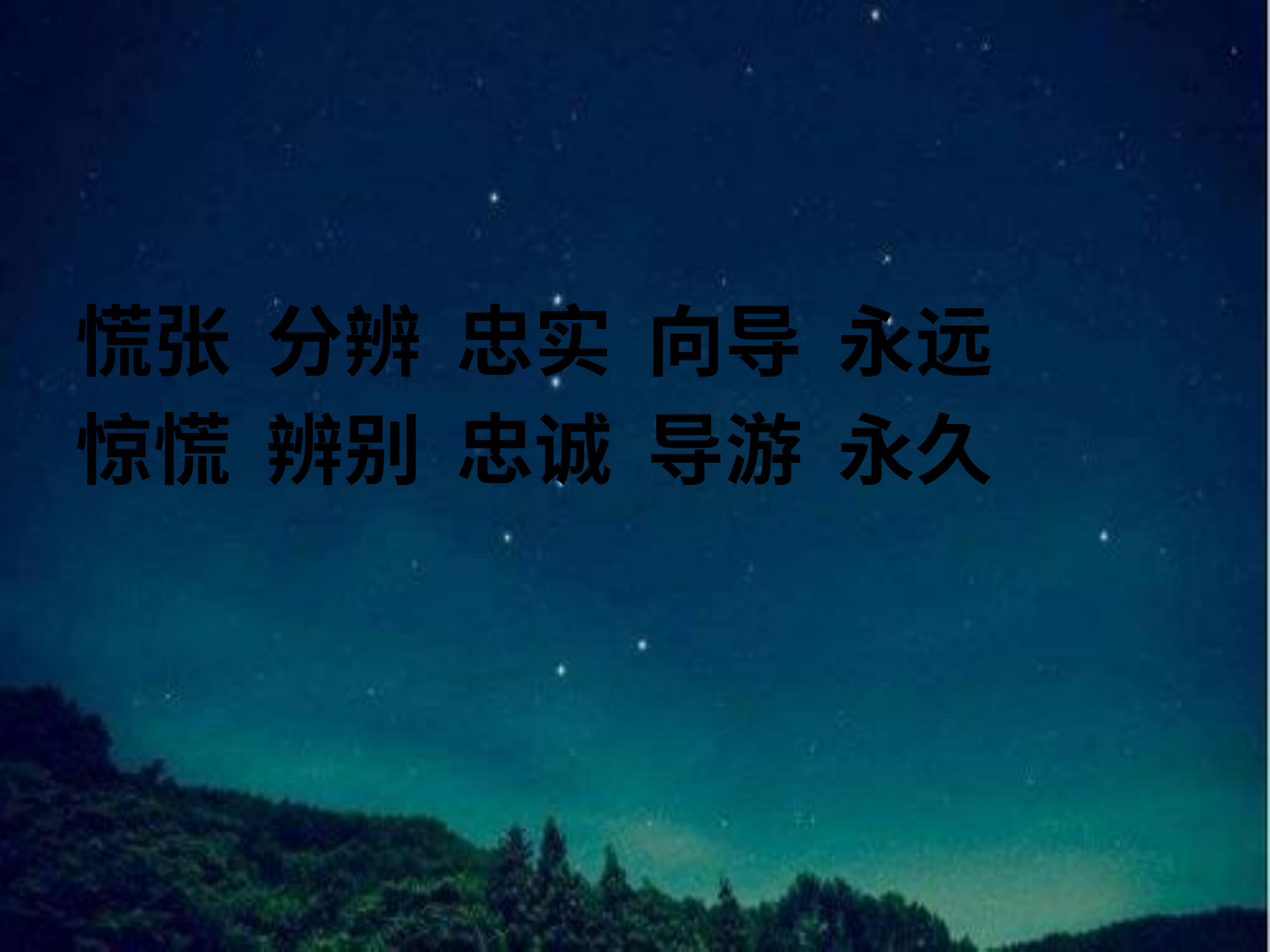

#
慌张  分辨  忠实  向导  永远
惊慌  辨别  忠诚  导游  永久